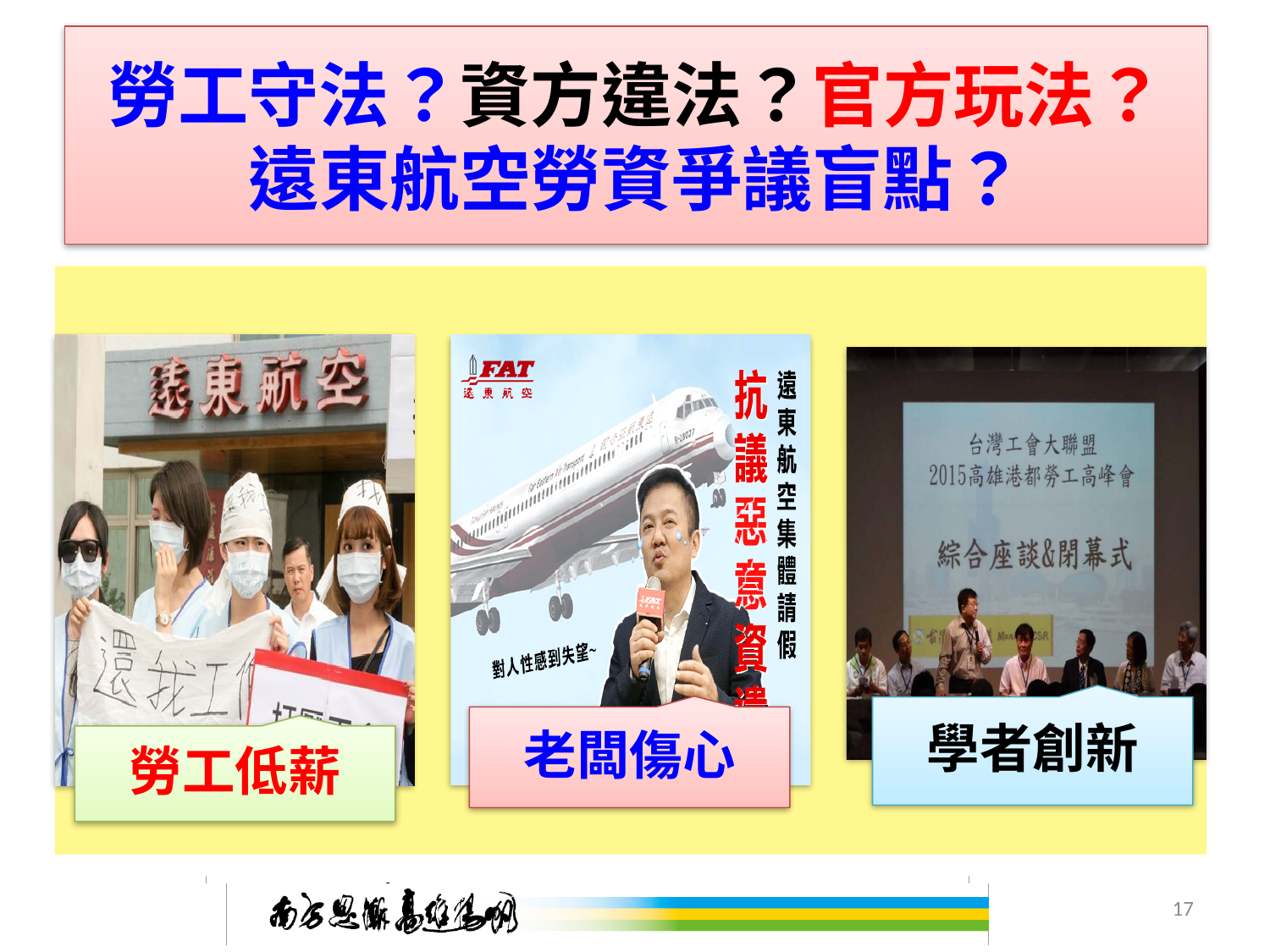

# 勞工守法？資方違法？官方玩法？ 遠東航空勞資爭議盲點？
勞工低薪
老闆傷心
學者創新
17